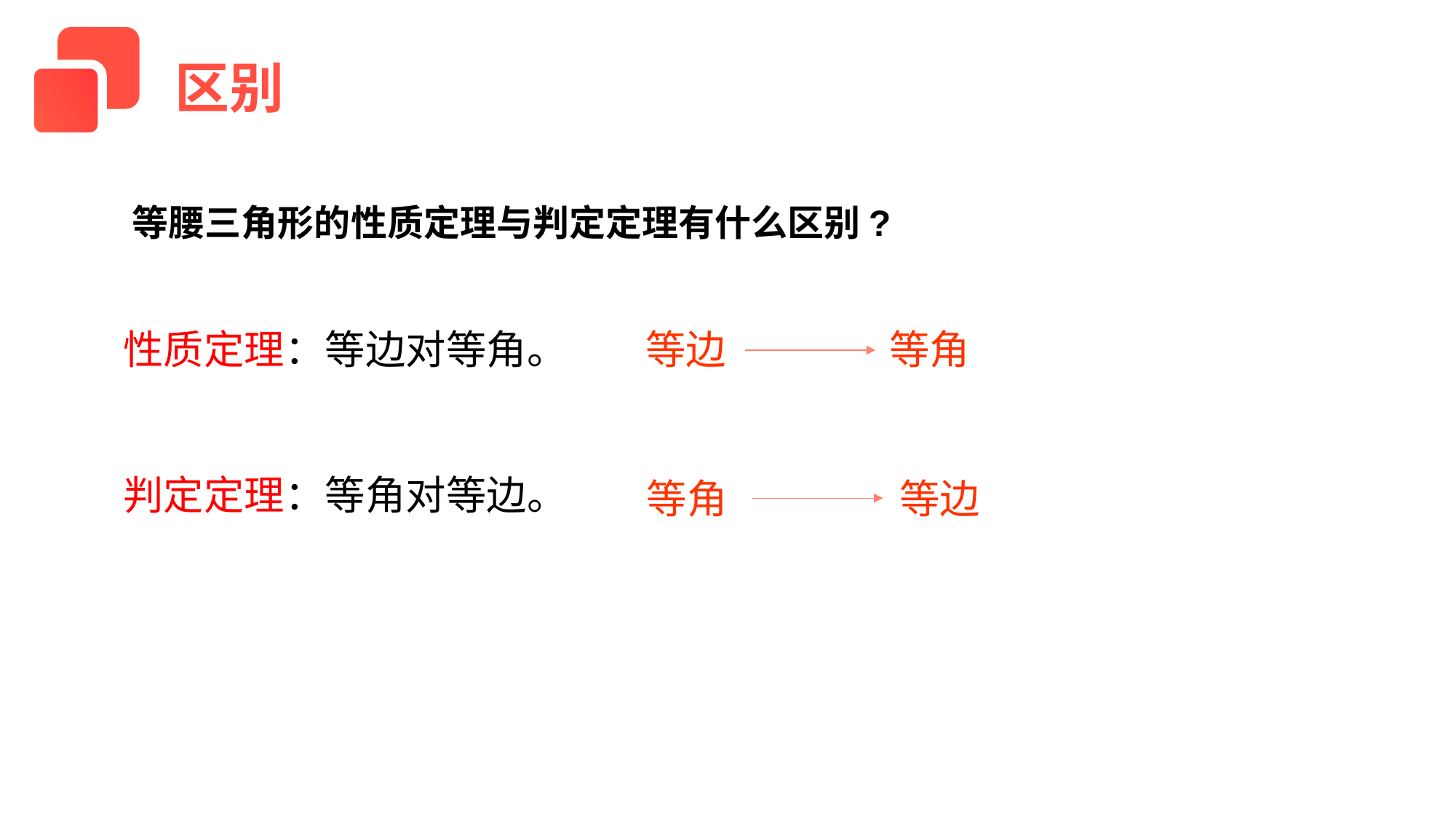

区别
等腰三角形的性质定理与判定定理有什么区别?
等边                  等角
性质定理：等边对等角。

判定定理：等角对等边。
等角                   等边